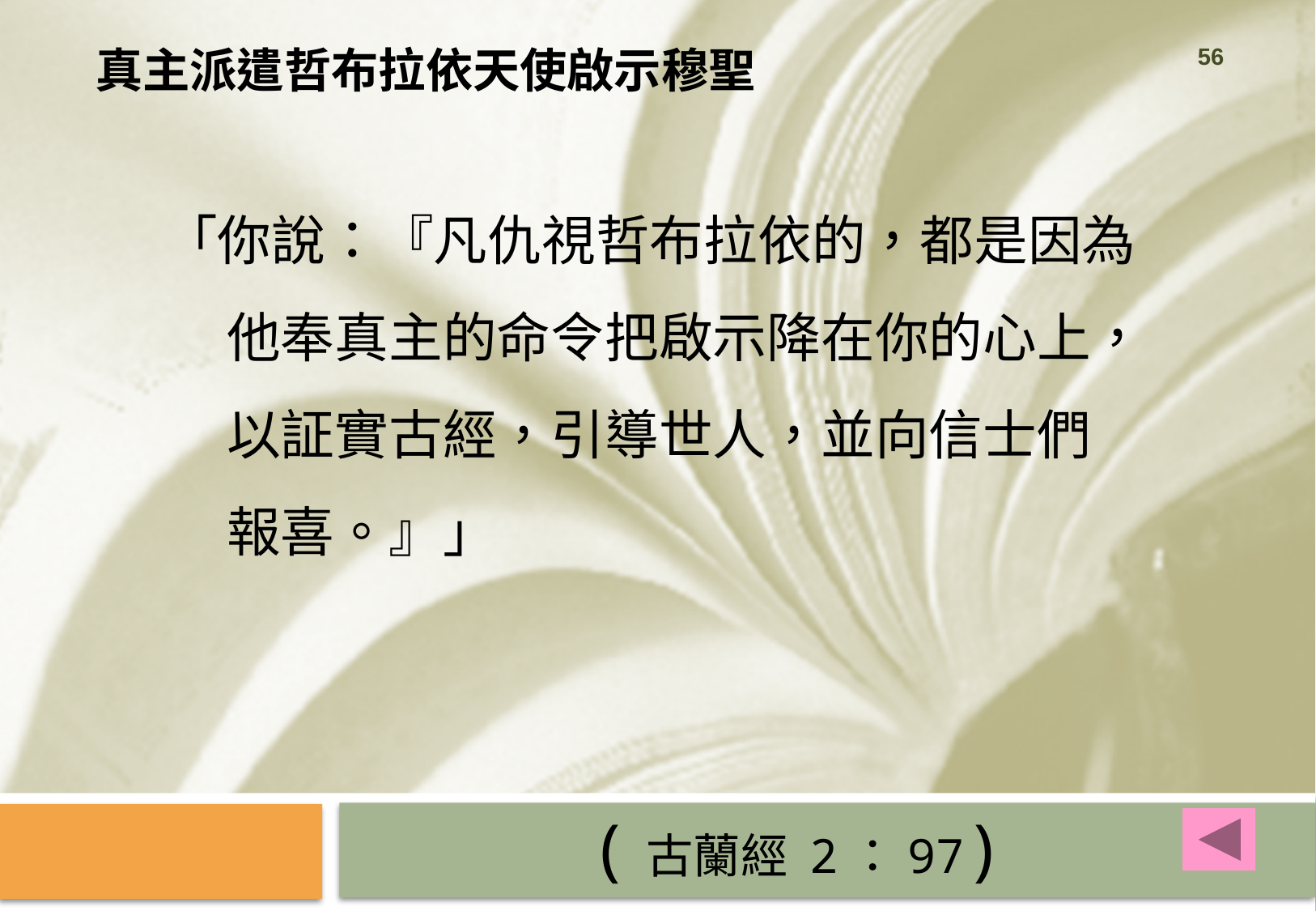

56
真主派遣哲布拉依天使啟示穆聖
「你說：『凡仇視哲布拉依的，都是因為他奉真主的命令把啟示降在你的心上，以証實古經，引導世人，並向信士們報喜。』」
(古蘭經 2：97)